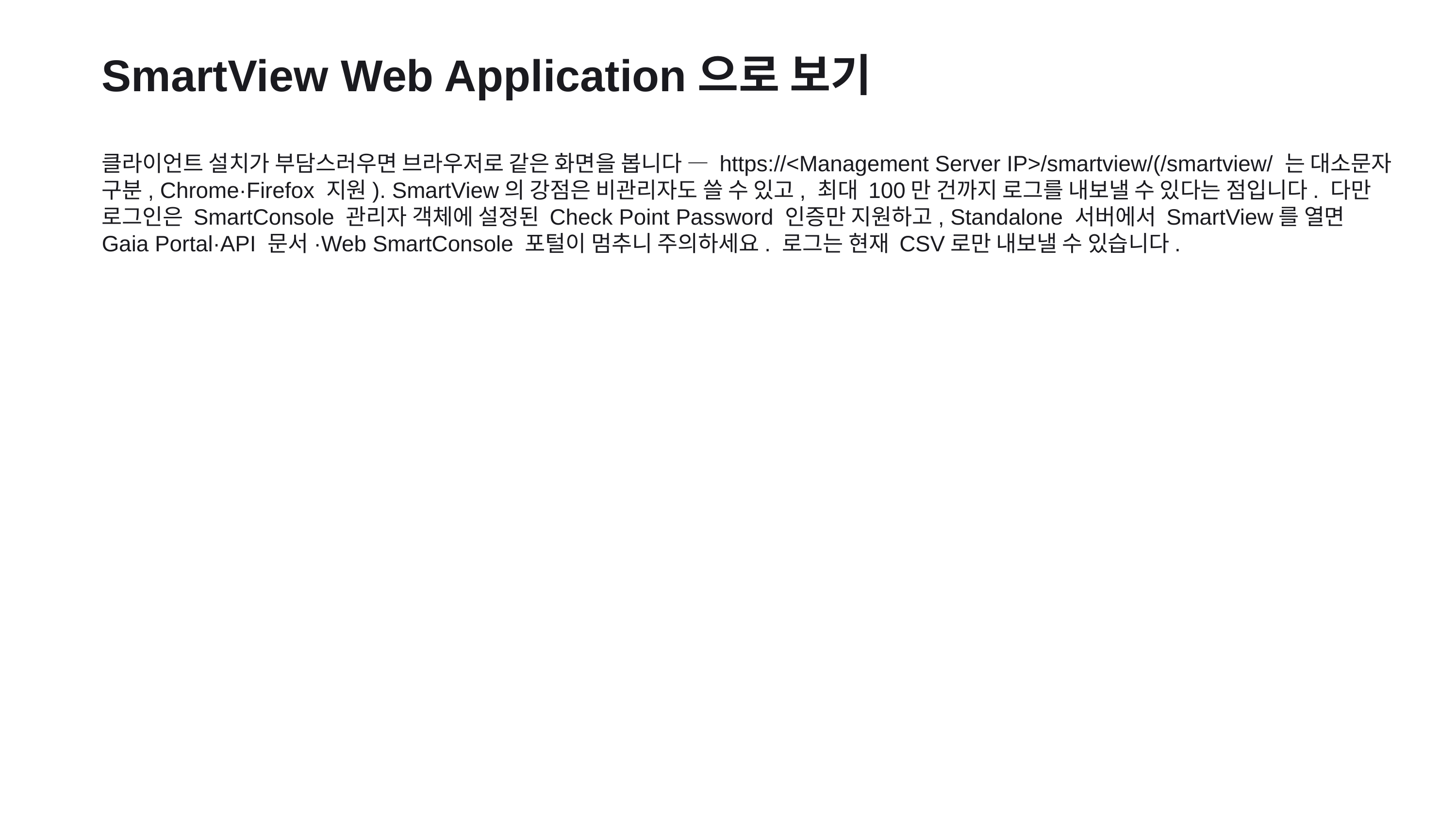

SmartView Web Application으로 보기
클라이언트 설치가 부담스러우면 브라우저로 같은 화면을 봅니다 — https://<Management Server IP>/smartview/(/smartview/ 는 대소문자 구분, Chrome·Firefox 지원). SmartView의 강점은 비관리자도 쓸 수 있고, 최대 100만 건까지 로그를 내보낼 수 있다는 점입니다. 다만 로그인은 SmartConsole 관리자 객체에 설정된 Check Point Password 인증만 지원하고, Standalone 서버에서 SmartView를 열면 Gaia Portal·API 문서·Web SmartConsole 포털이 멈추니 주의하세요. 로그는 현재 CSV로만 내보낼 수 있습니다.